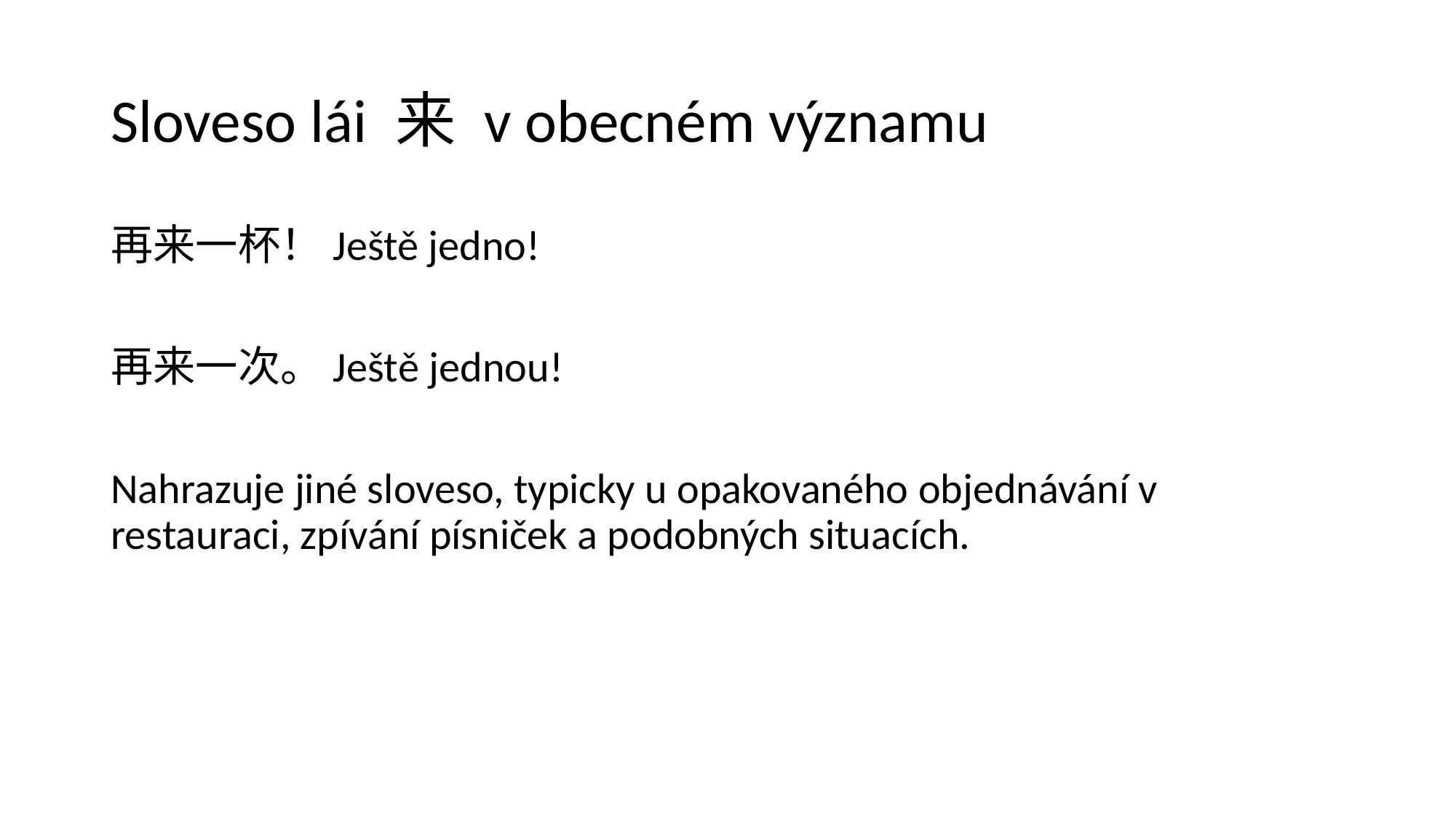

# Sloveso lái 来 v obecném významu
再来一杯！Ještě jedno!

再来一次。Ještě jednou!

Nahrazuje jiné sloveso, typicky u opakovaného objednávání v restauraci, zpívání písniček a podobných situacích.